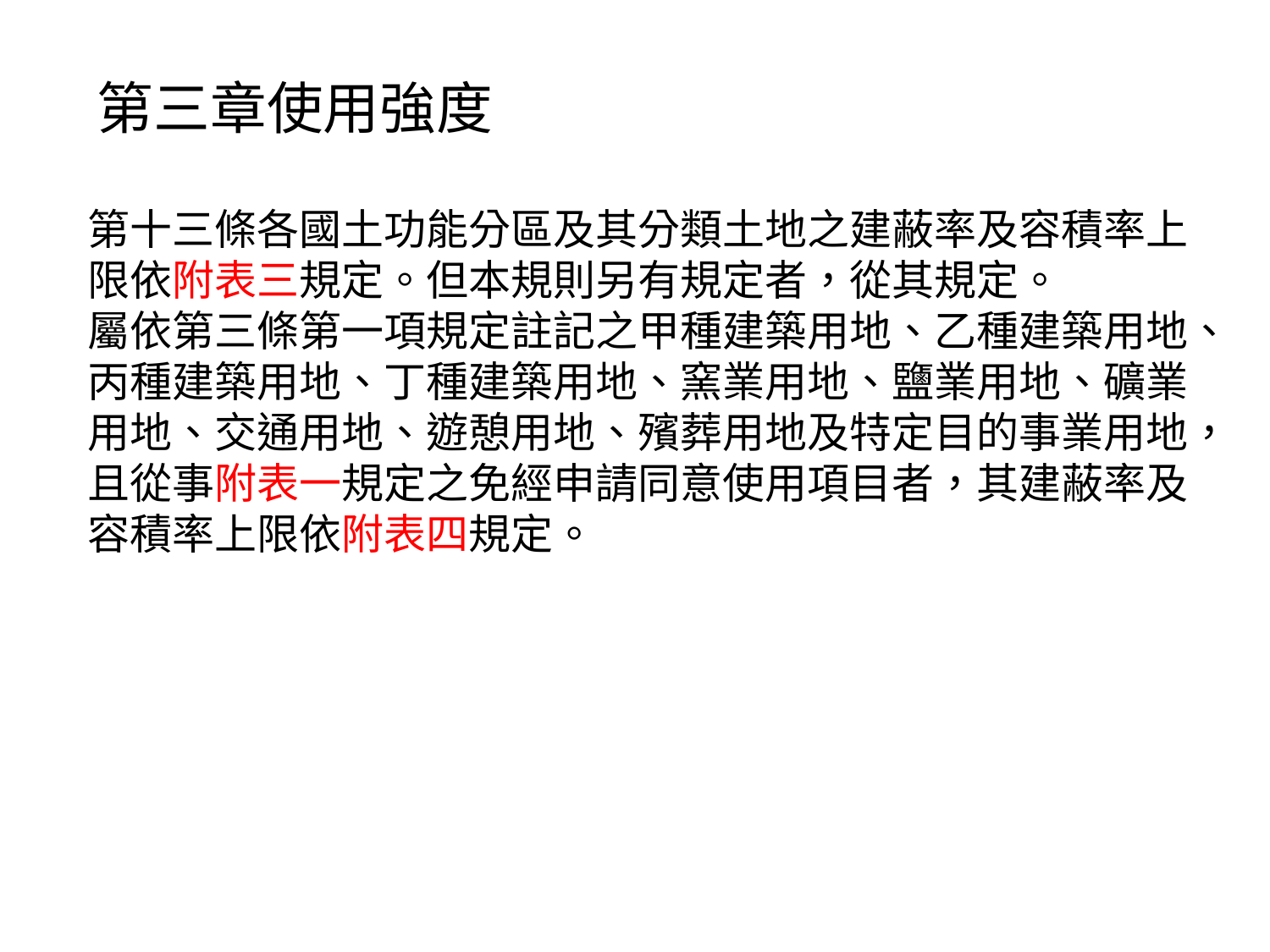

第三章使用強度
第十三條各國土功能分區及其分類土地之建蔽率及容積率上限依附表三規定。但本規則另有規定者，從其規定。
屬依第三條第一項規定註記之甲種建築用地、乙種建築用地、丙種建築用地、丁種建築用地、窯業用地、鹽業用地、礦業用地、交通用地、遊憩用地、殯葬用地及特定目的事業用地，且從事附表一規定之免經申請同意使用項目者，其建蔽率及容積率上限依附表四規定。